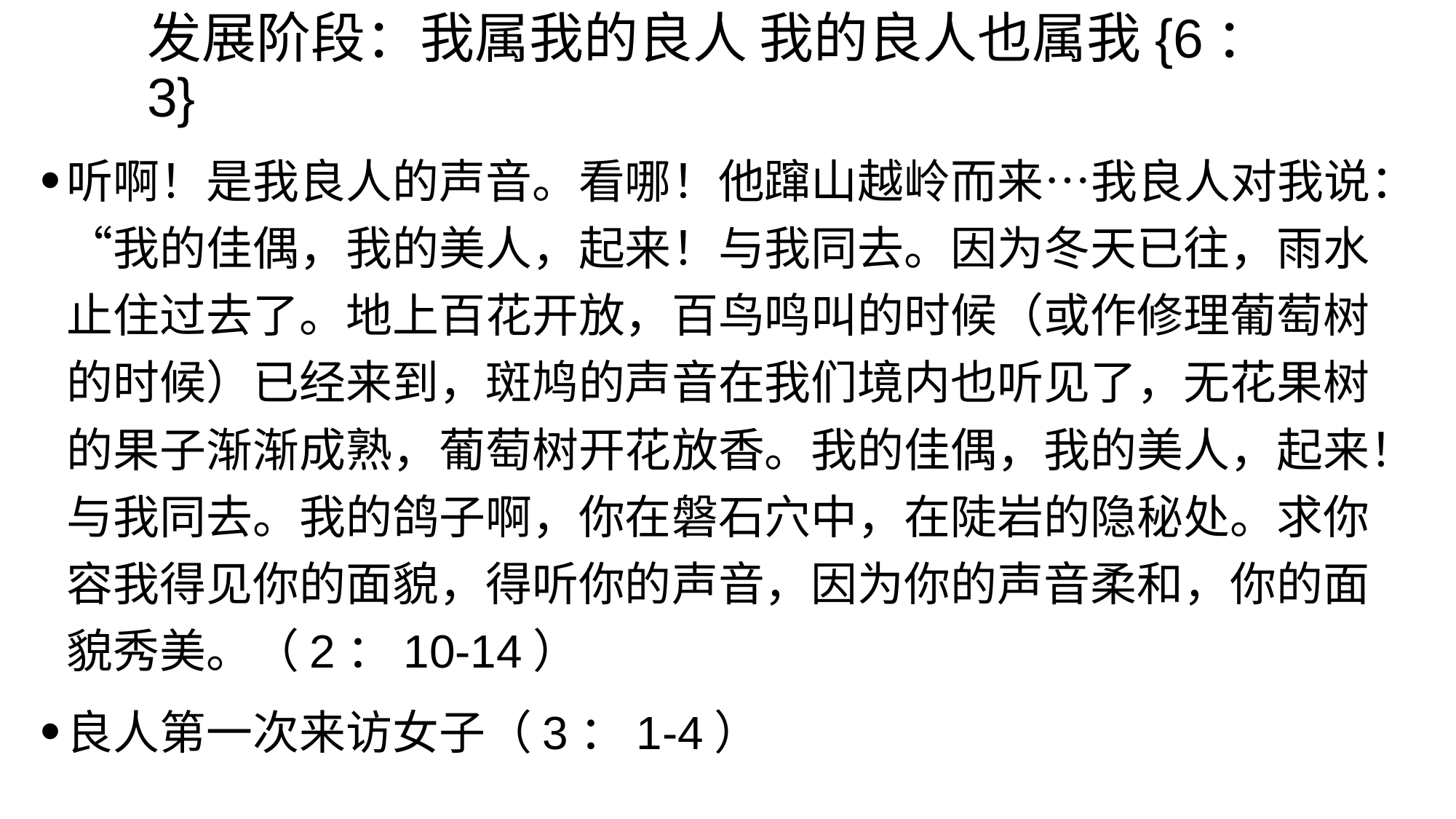

# 发展阶段：我属我的良人 我的良人也属我{6：3}
听啊！是我良人的声音。看哪！他蹿山越岭而来…我良人对我说：“我的佳偶，我的美人，起来！与我同去。因为冬天已往，雨水止住过去了。地上百花开放，百鸟鸣叫的时候（或作修理葡萄树的时候）已经来到，斑鸠的声音在我们境内也听见了，无花果树的果子渐渐成熟，葡萄树开花放香。我的佳偶，我的美人，起来！与我同去。我的鸽子啊，你在磐石穴中，在陡岩的隐秘处。求你容我得见你的面貌，得听你的声音，因为你的声音柔和，你的面貌秀美。（2：10-14）
良人第一次来访女子（3：1-4）